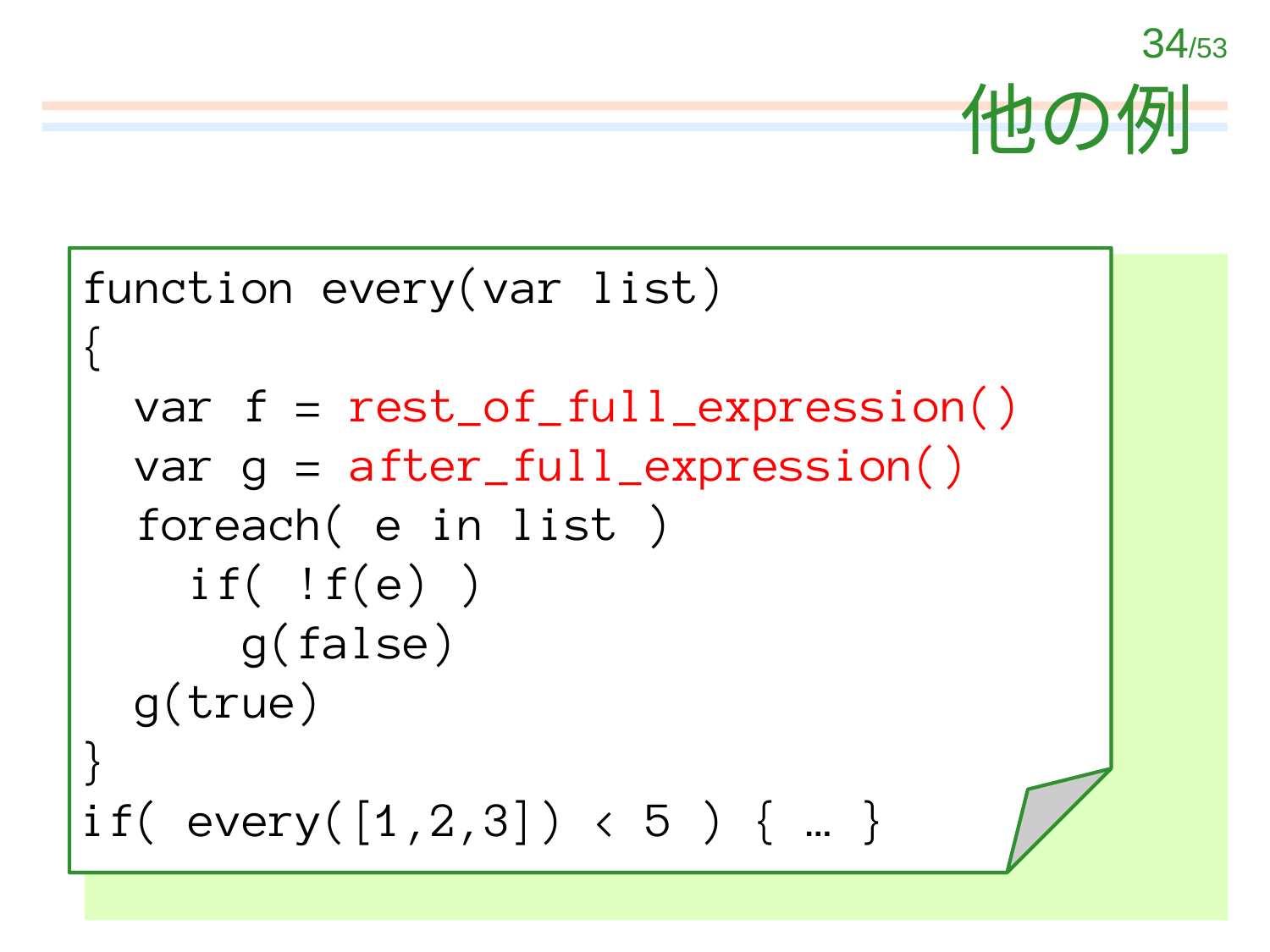

# 他の例

function every(var list)
{
  var f = rest_of_full_expression()
  var g = after_full_expression()
  foreach( e in list )
    if( !f(e) )
      g(false)
  g(true)
}
if( every([1,2,3]) < 5 ) { … }